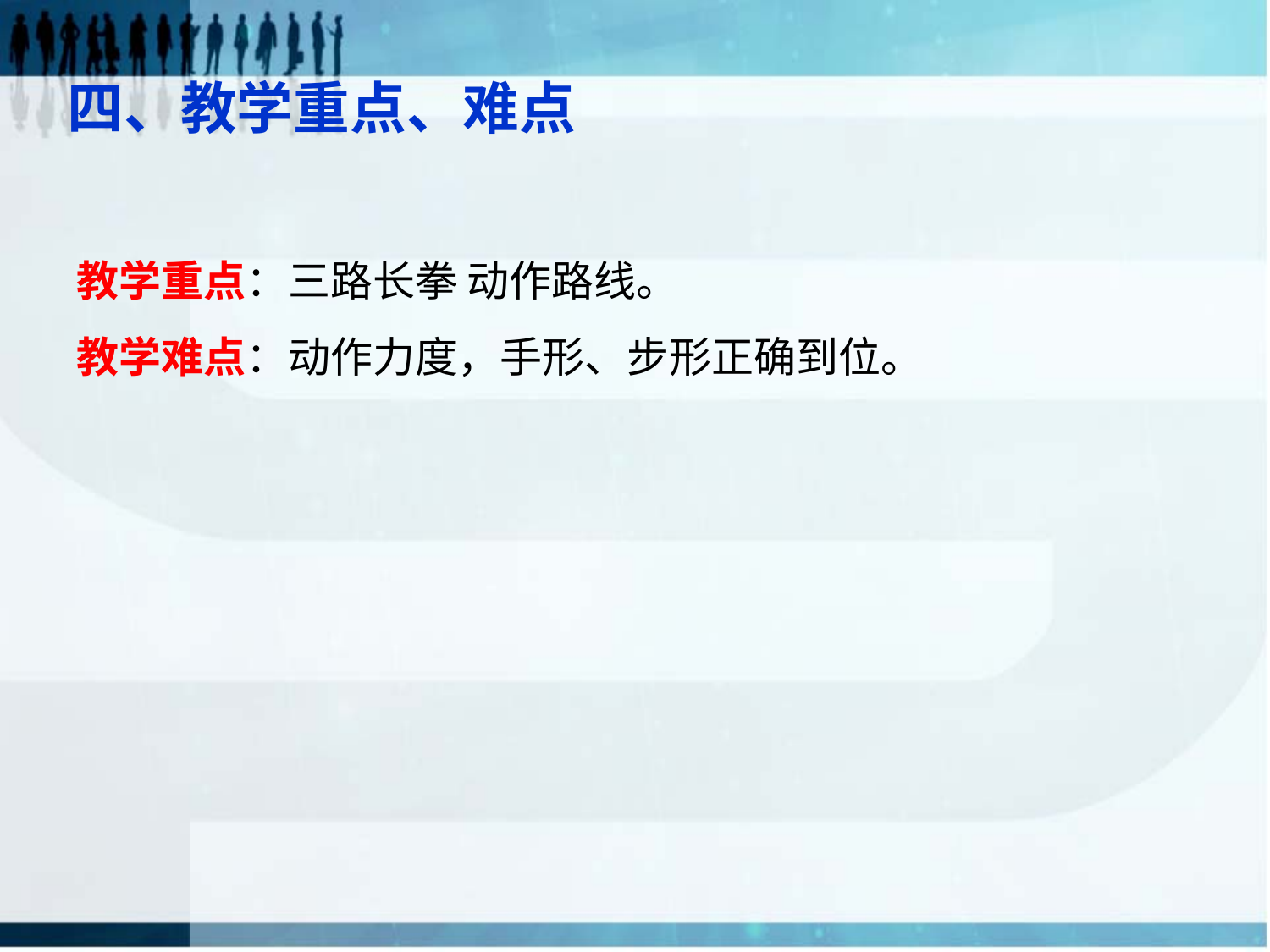

# 四、教学重点、难点
教学重点：三路长拳 动作路线。
教学难点：动作力度，手形、步形正确到位。